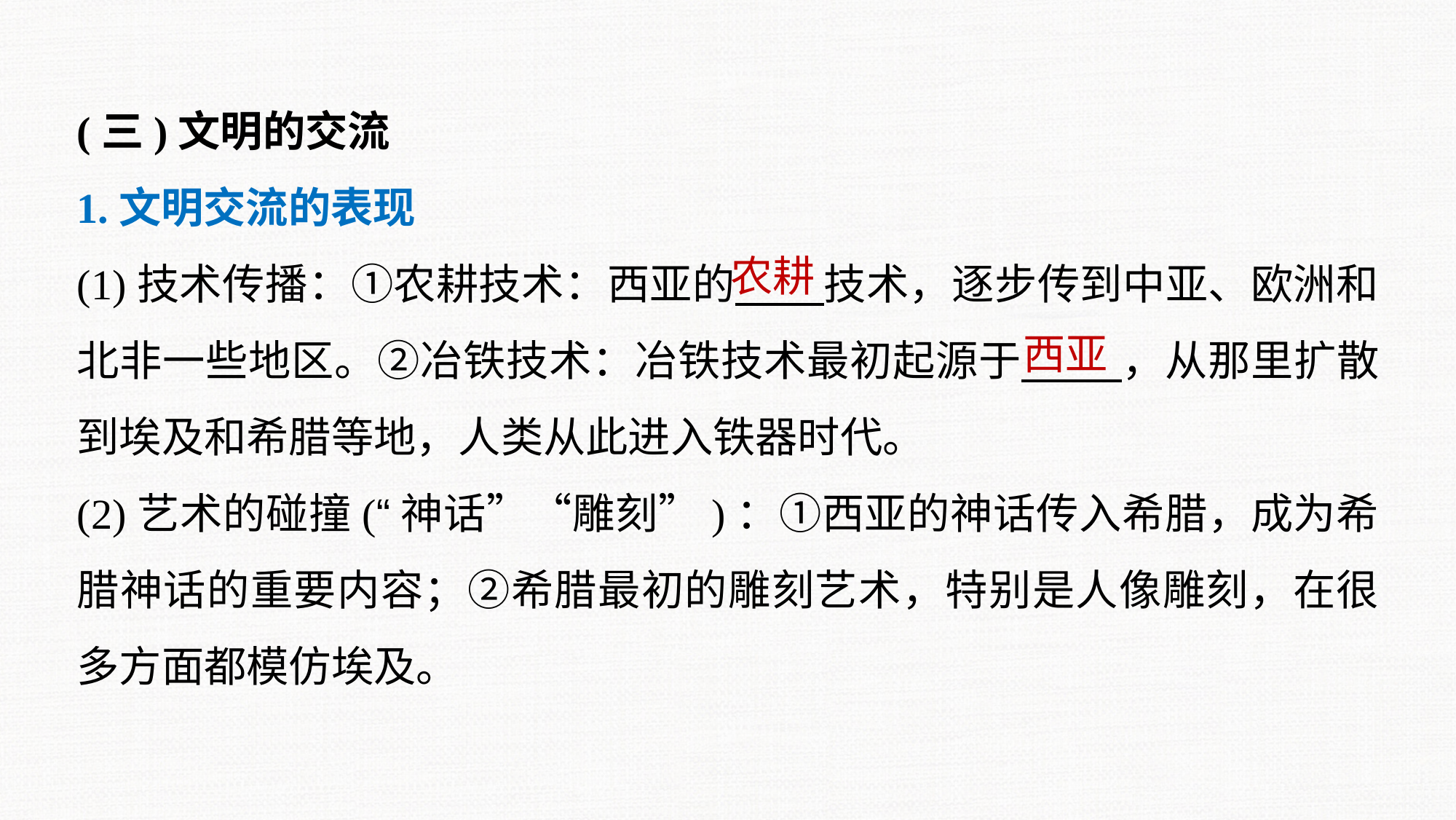

(三)文明的交流
1.文明交流的表现
(1)技术传播：①农耕技术：西亚的         技术，逐步传到中亚、欧洲和北非一些地区。②冶铁技术：冶铁技术最初起源于          ，从那里扩散到埃及和希腊等地，人类从此进入铁器时代。
(2)艺术的碰撞(“神话”“雕刻”)：①西亚的神话传入希腊，成为希腊神话的重要内容；②希腊最初的雕刻艺术，特别是人像雕刻，在很多方面都模仿埃及。
农耕
西亚